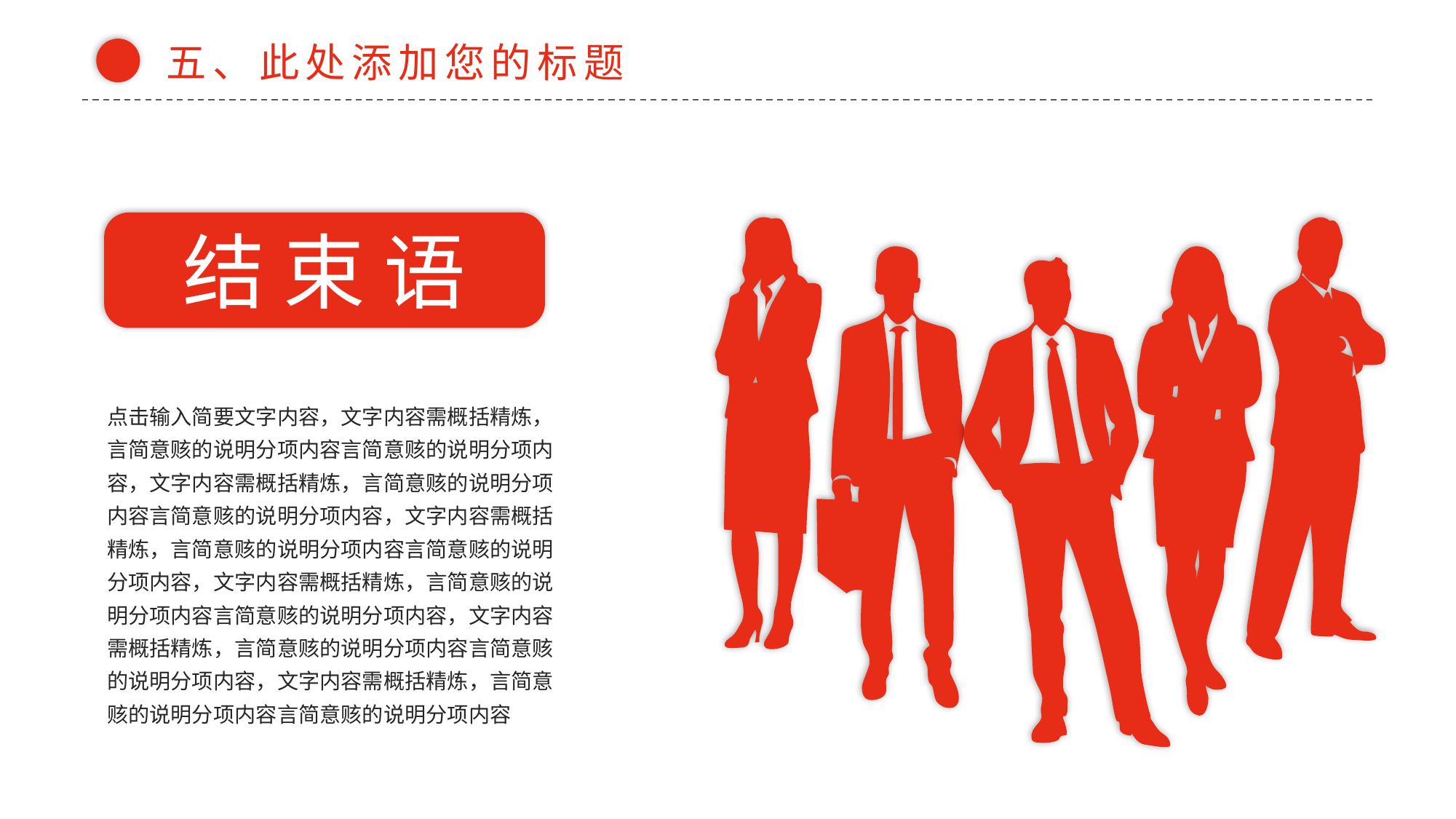

五、此处添加您的标题

结 束 语

点击输入简要文字内容，文字内容需概括精炼，言简意赅的说明分项内容言简意赅的说明分项内容，文字内容需概括精炼，言简意赅的说明分项内容言简意赅的说明分项内容，文字内容需概括精炼，言简意赅的说明分项内容言简意赅的说明分项内容，文字内容需概括精炼，言简意赅的说明分项内容言简意赅的说明分项内容，文字内容需概括精炼，言简意赅的说明分项内容言简意赅的说明分项内容，文字内容需概括精炼，言简意赅的说明分项内容言简意赅的说明分项内容